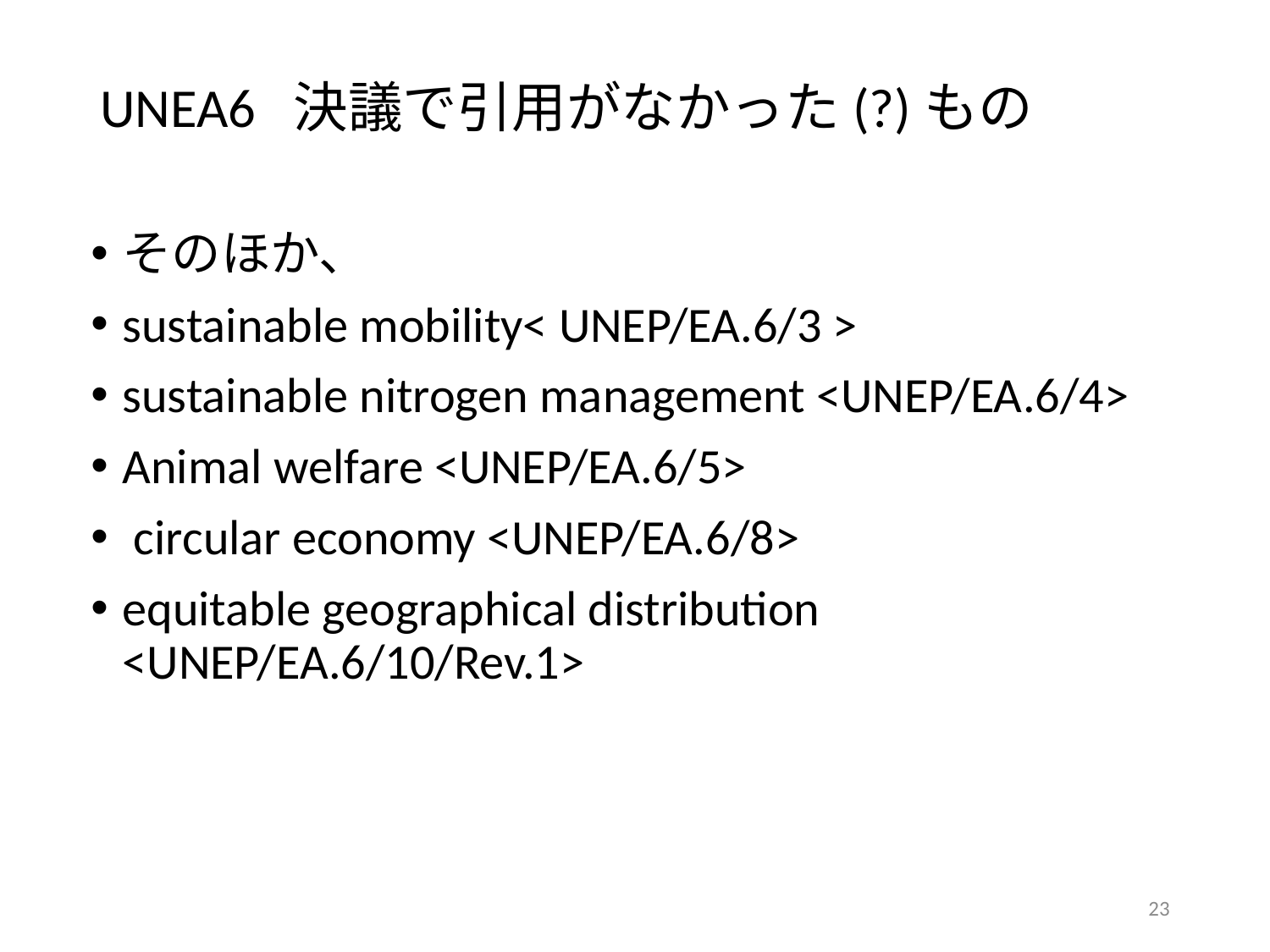

# UNEA6  決議で引用がなかった(?)もの
そのほか、
sustainable mobility< UNEP/EA.6/3 >
sustainable nitrogen management <UNEP/EA.6/4>
Animal welfare <UNEP/EA.6/5>
 circular economy <UNEP/EA.6/8>
equitable geographical distribution <UNEP/EA.6/10/Rev.1>

23